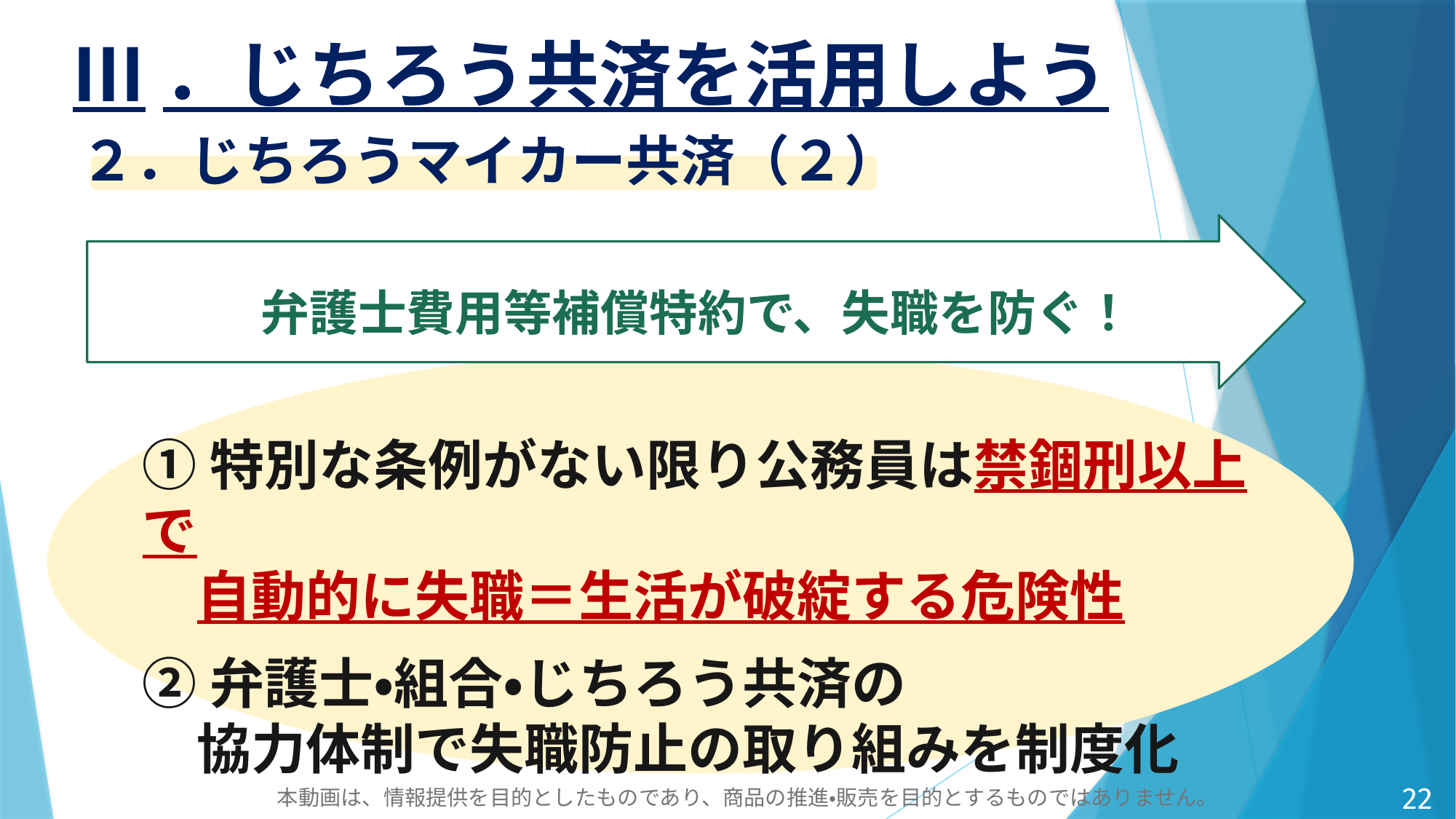

Ⅲ．じちろう共済を活用しよう
２．じちろうマイカー共済（２）

弁護士費用等補償特約で、失職を防ぐ！

①特別な条例がない限り公務員は禁錮刑以上で
　自動的に失職＝生活が破綻する危険性

②弁護士・組合・じちろう共済の
　協力体制で失職防止の取り組みを制度化

22
25
本動画は、情報提供を目的としたものであり、商品の推進・販売を目的とするものではありません。